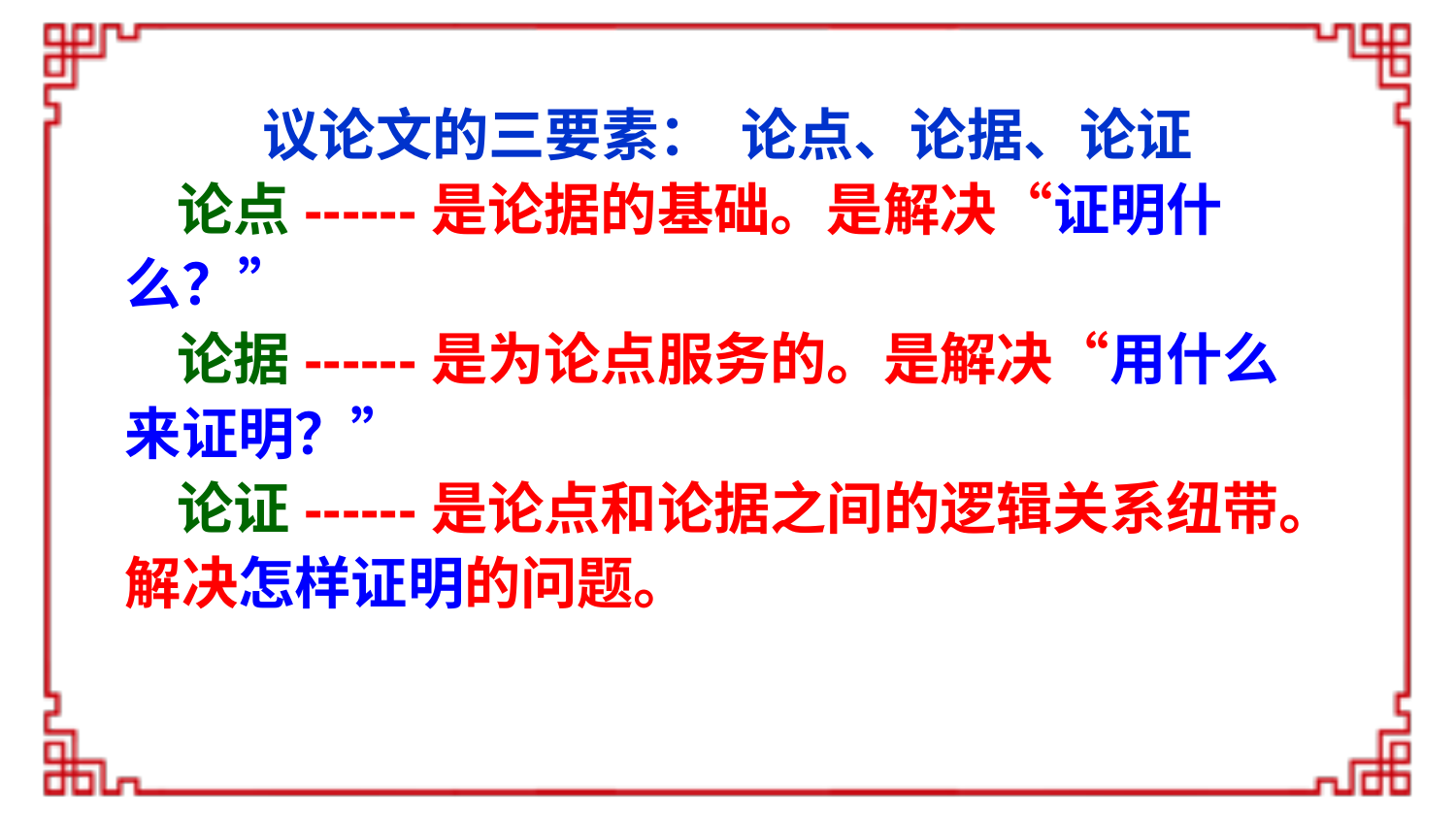

议论文的三要素：  论点、论据、论证
   论点------是论据的基础。是解决“证明什么？”
   论据------是为论点服务的。是解决“用什么来证明？”
   论证------是论点和论据之间的逻辑关系纽带。解决怎样证明的问题。